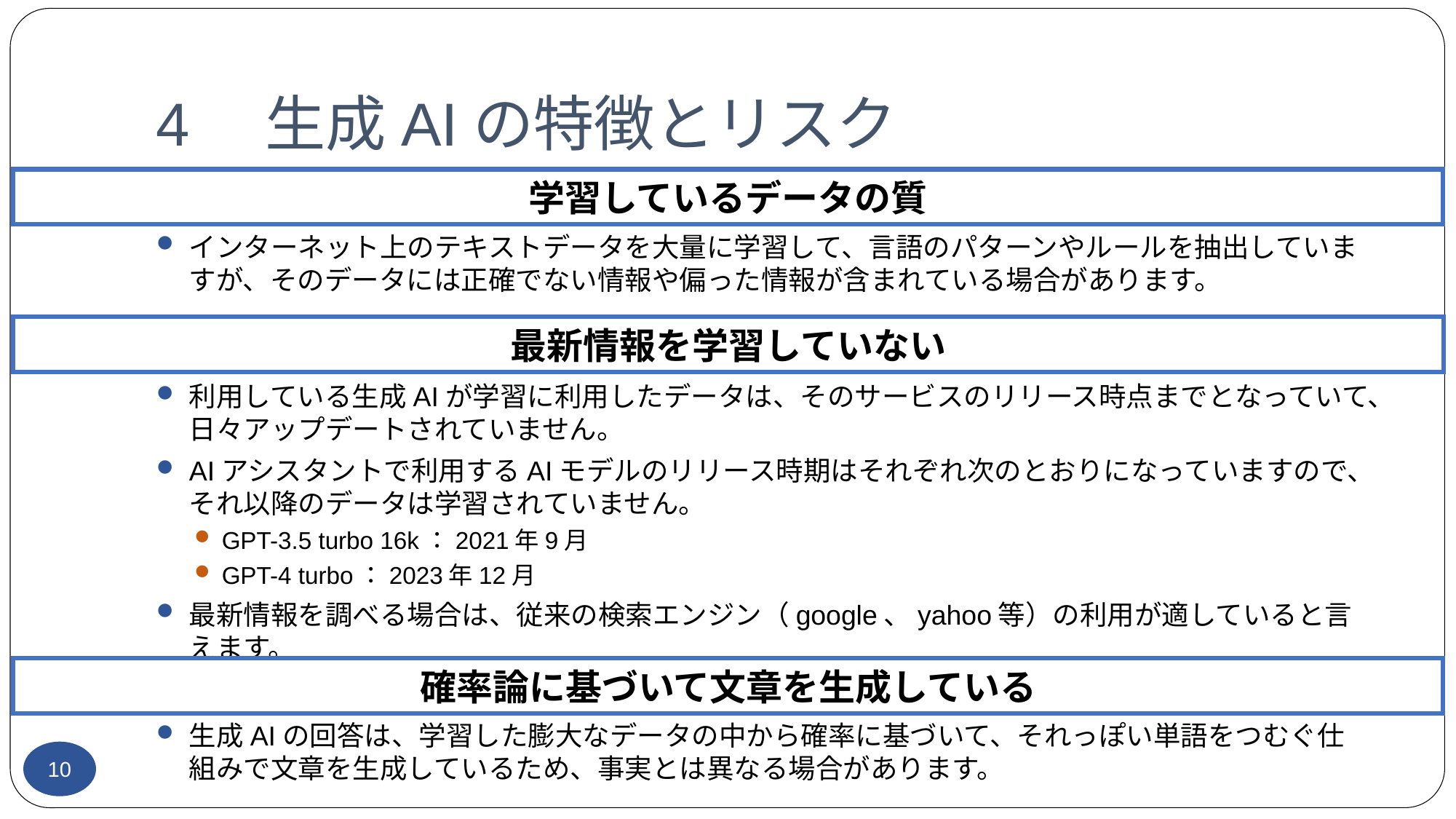

# 4	生成AIの特徴とリスク
学習しているデータの質
インターネット上のテキストデータを大量に学習して、言語のパターンやルールを抽出していますが、そのデータには正確でない情報や偏った情報が含まれている場合があります。
最新情報を学習していない
利用している生成AIが学習に利用したデータは、そのサービスのリリース時点までとなっていて、日々アップデートされていません。
AIアシスタントで利用するAIモデルのリリース時期はそれぞれ次のとおりになっていますので、それ以降のデータは学習されていません。
GPT-3.5 turbo 16k：2021年9月
GPT-4 turbo：2023年12月
最新情報を調べる場合は、従来の検索エンジン（google、yahoo等）の利用が適していると言えます。
確率論に基づいて文章を生成している
生成AIの回答は、学習した膨大なデータの中から確率に基づいて、それっぽい単語をつむぐ仕組みで文章を生成しているため、事実とは異なる場合があります。
10